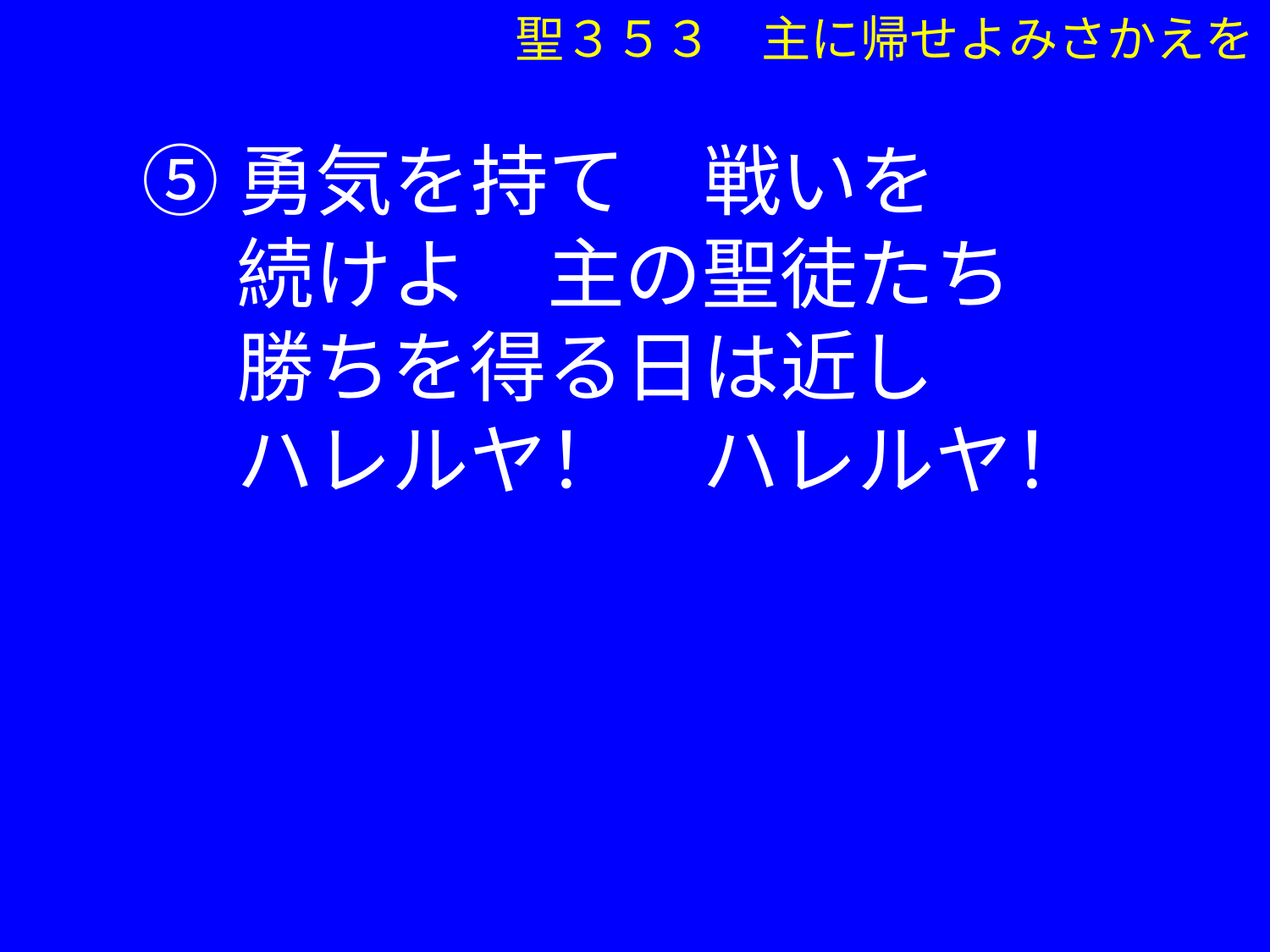

聖３５３　主に帰せよみさかえを
⑤勇気を持て　戦いを
　 続けよ　主の聖徒たち
　 勝ちを得る日は近し
　 ハレルヤ！　ハレルヤ！